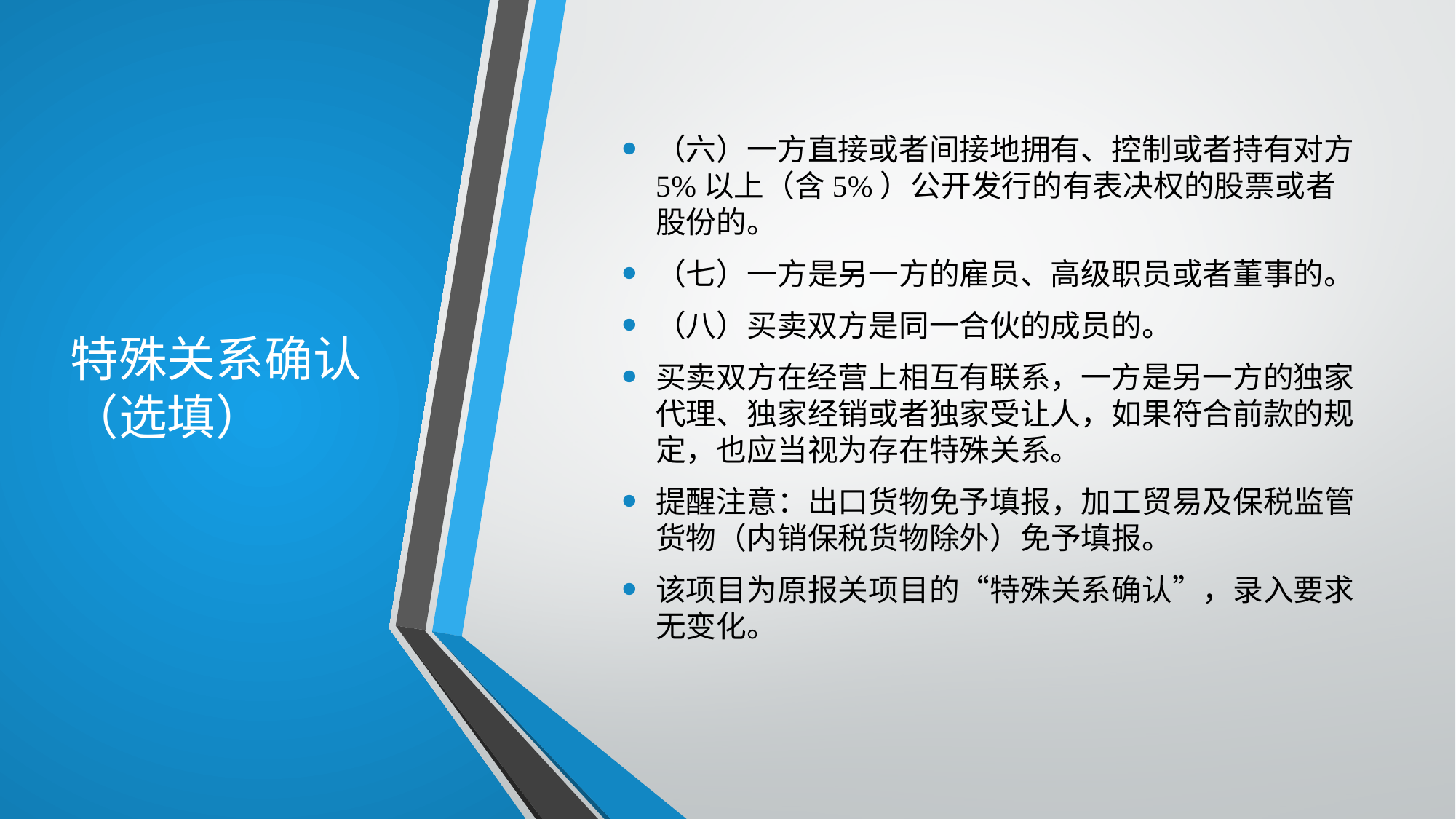

# 特殊关系确认（选填）
（六）一方直接或者间接地拥有、控制或者持有对方5%以上（含5%）公开发行的有表决权的股票或者股份的。
（七）一方是另一方的雇员、高级职员或者董事的。
（八）买卖双方是同一合伙的成员的。
买卖双方在经营上相互有联系，一方是另一方的独家代理、独家经销或者独家受让人，如果符合前款的规定，也应当视为存在特殊关系。
提醒注意：出口货物免予填报，加工贸易及保税监管货物（内销保税货物除外）免予填报。
该项目为原报关项目的“特殊关系确认”，录入要求无变化。